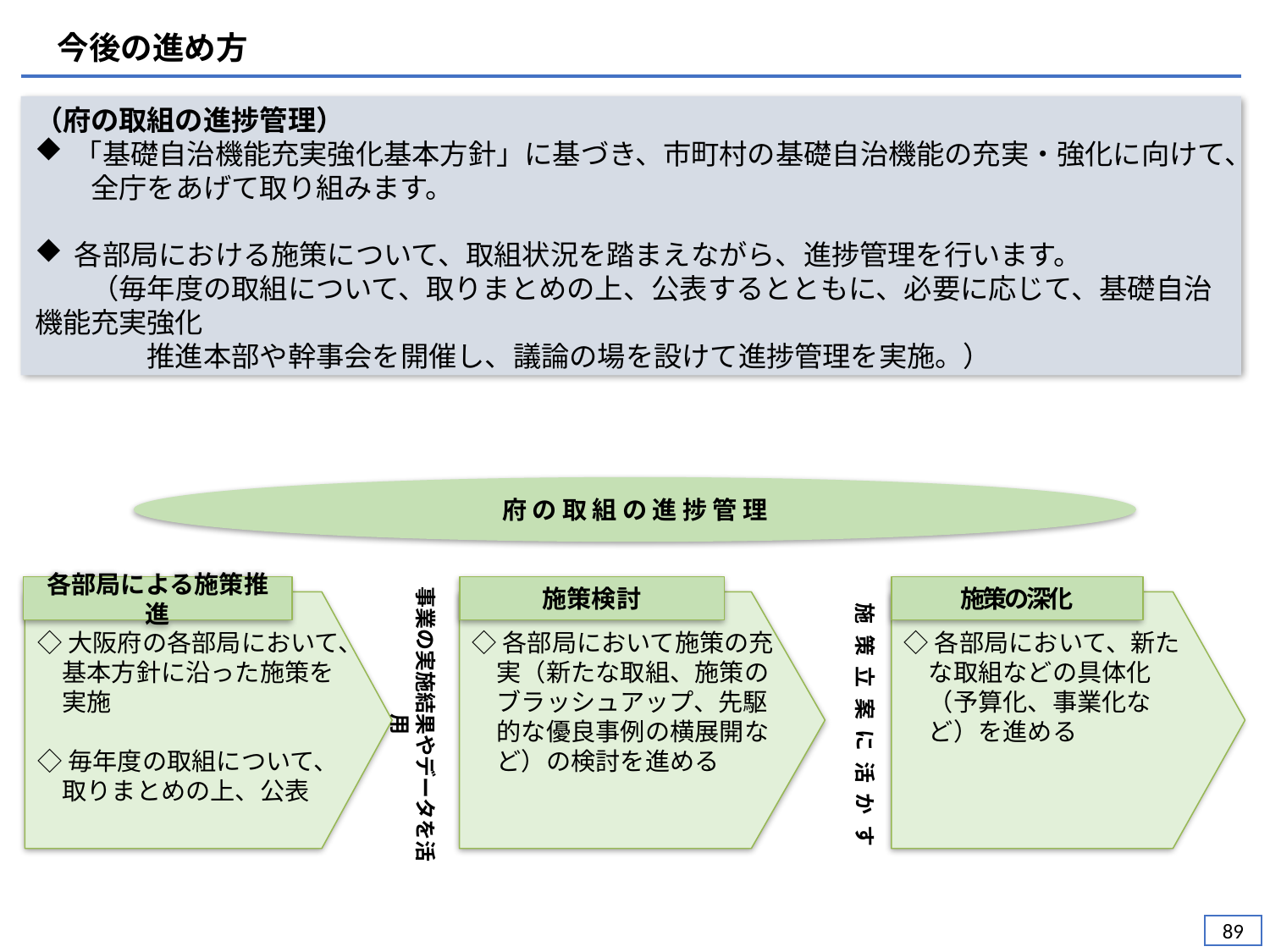

今後の進め方
（府の取組の進捗管理）
「基礎自治機能充実強化基本方針」に基づき、市町村の基礎自治機能の充実・強化に向けて、
　　全庁をあげて取り組みます。

各部局における施策について、取組状況を踏まえながら、進捗管理を行います。
　　（毎年度の取組について、取りまとめの上、公表するとともに、必要に応じて、基礎自治機能充実強化
　　　　推進本部や幹事会を開催し、議論の場を設けて進捗管理を実施。）
府の取組の進捗管理
施策立案に活かす
事業の実施結果やデータを活用
施策の深化
各部局による施策推進
施策検討

◇大阪府の各部局において、基本方針に沿った施策を
実施

◇毎年度の取組について、取りまとめの上、公表

◇各部局において施策の充実（新たな取組、施策のブラッシュアップ、先駆的な優良事例の横展開など）の検討を進める

◇各部局において、新たな取組などの具体化（予算化、事業化など）を進める

89